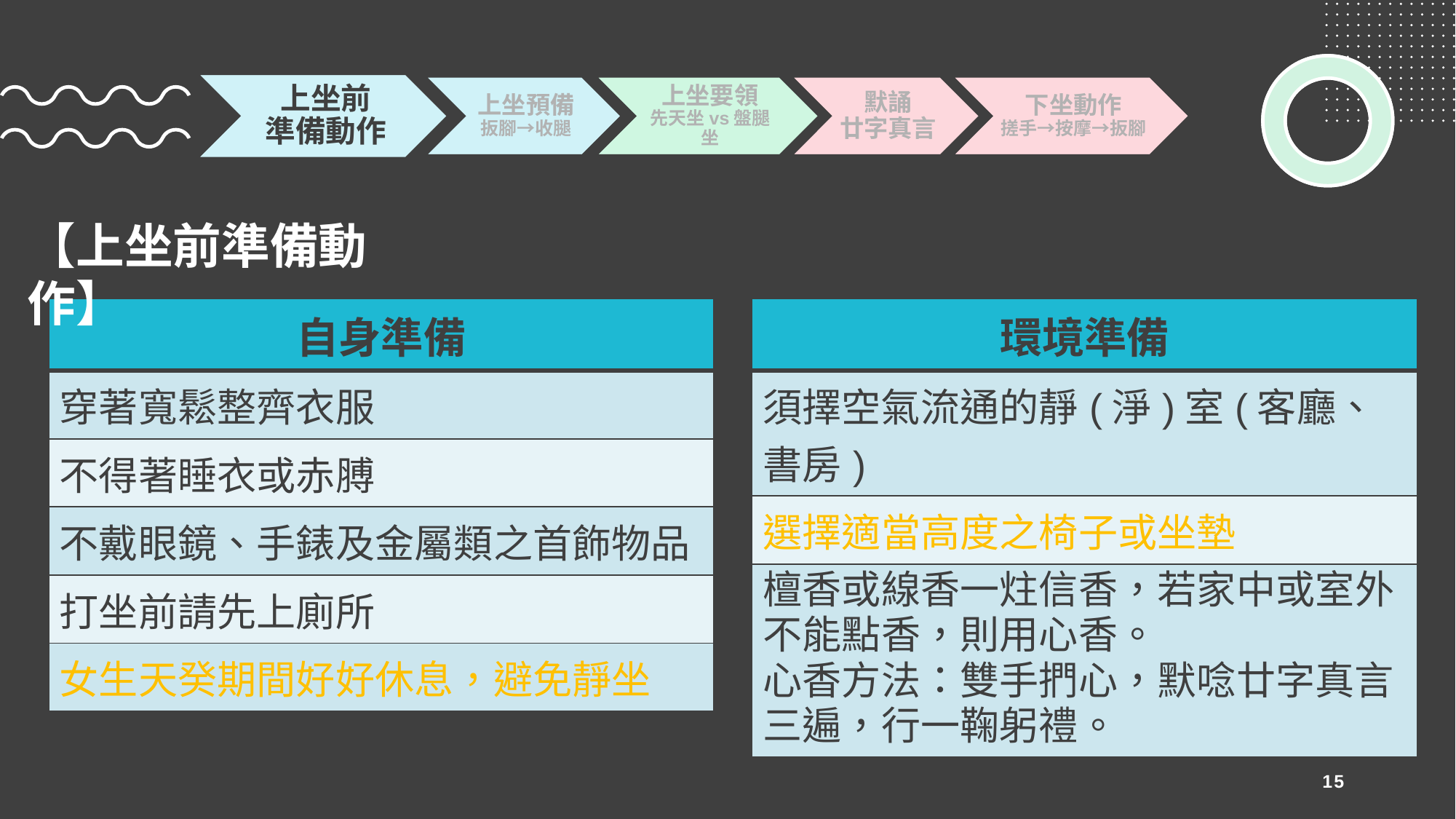

上坐前
準備動作
上坐預備
扳腳→收腿
上坐要領
先天坐vs盤腿坐
默誦
廿字真言
下坐動作
搓手→按摩→扳腳
【上坐前準備動作】
| 自身準備 |
| --- |
| 穿著寬鬆整齊衣服 |
| 不得著睡衣或赤膊 |
| 不戴眼鏡、手錶及金屬類之首飾物品 |
| 打坐前請先上廁所 |
| 女生天癸期間好好休息，避免靜坐 |
| 環境準備 |
| --- |
| 須擇空氣流通的靜(淨)室(客廳、書房) |
| 選擇適當高度之椅子或坐墊 |
| 檀香或線香一炷信香，若家中或室外不能點香，則用心香。 心香方法：雙手捫心，默唸廿字真言三遍，行一鞠躬禮。 |
15